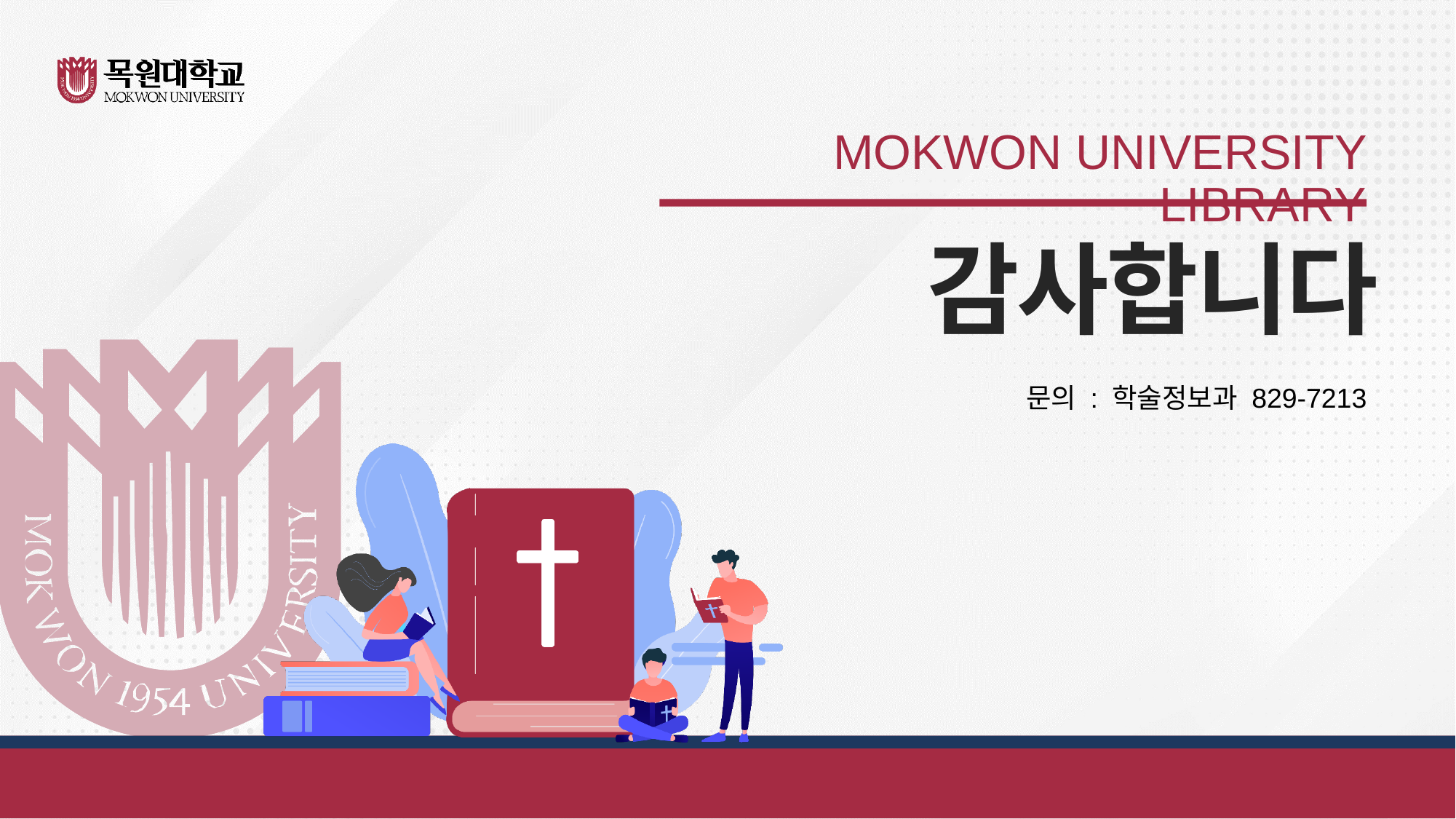

MOKWON UNIVERSITY LIBRARY

감사합니다
문의 : 학술정보과 829-7213